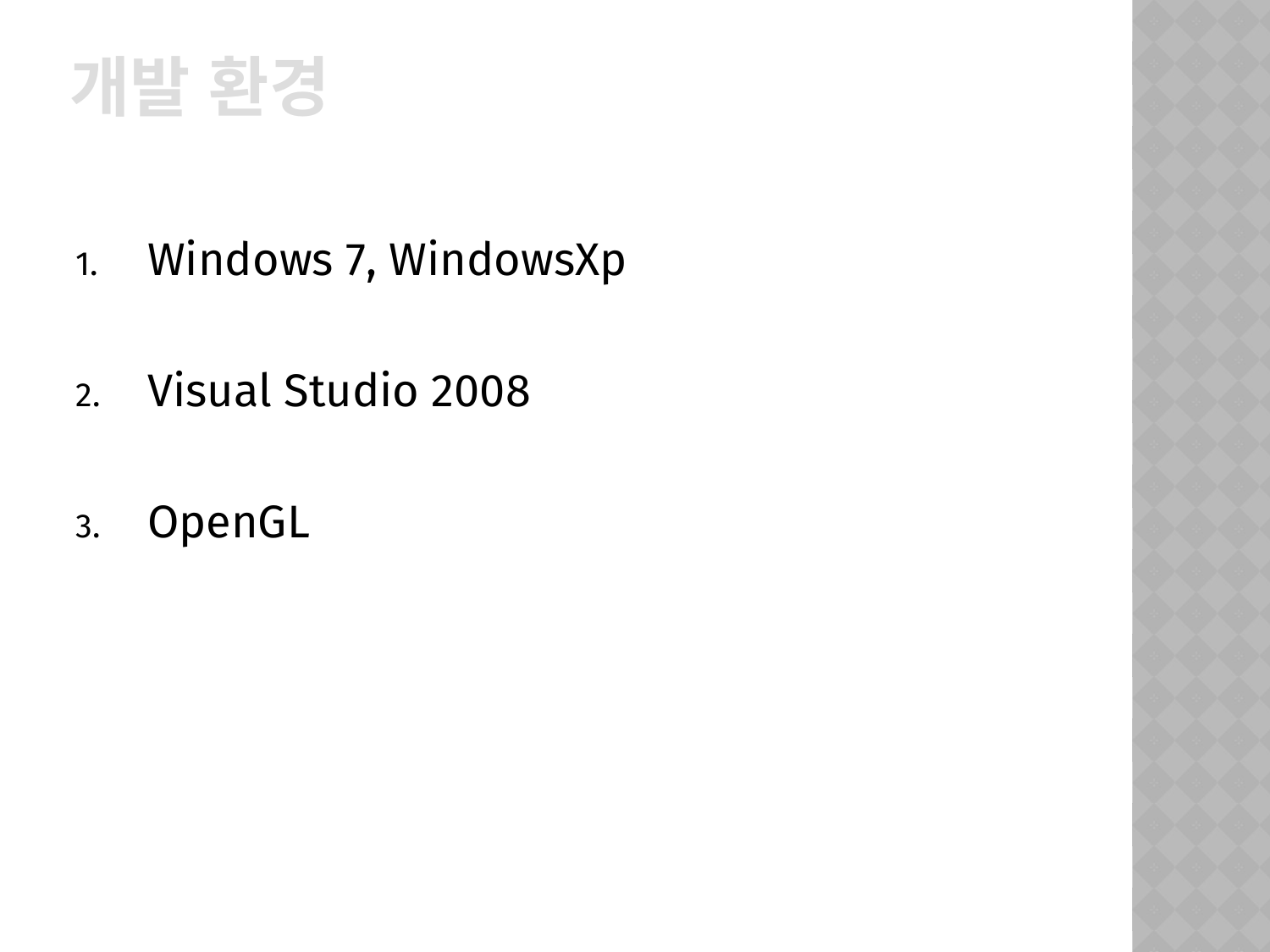

# 개발 환경
Windows 7, WindowsXp

Visual Studio 2008

OpenGL